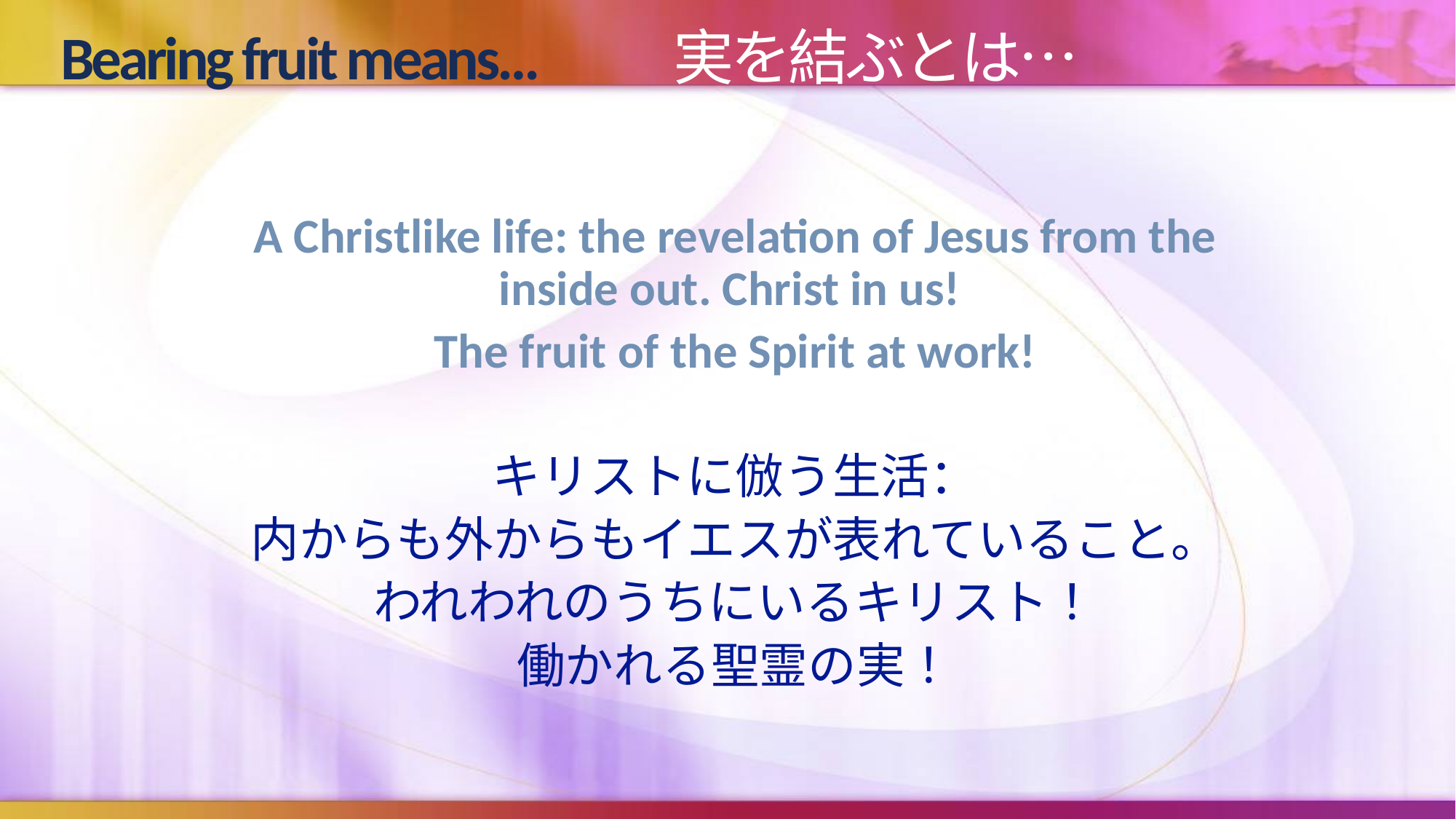

# Bearing fruit means…　　実を結ぶとは…
A Christlike life: the revelation of Jesus from the inside out. Christ in us!
The fruit of the Spirit at work!

キリストに倣う生活：
内からも外からもイエスが表れていること。
われわれのうちにいるキリスト！
働かれる聖霊の実！